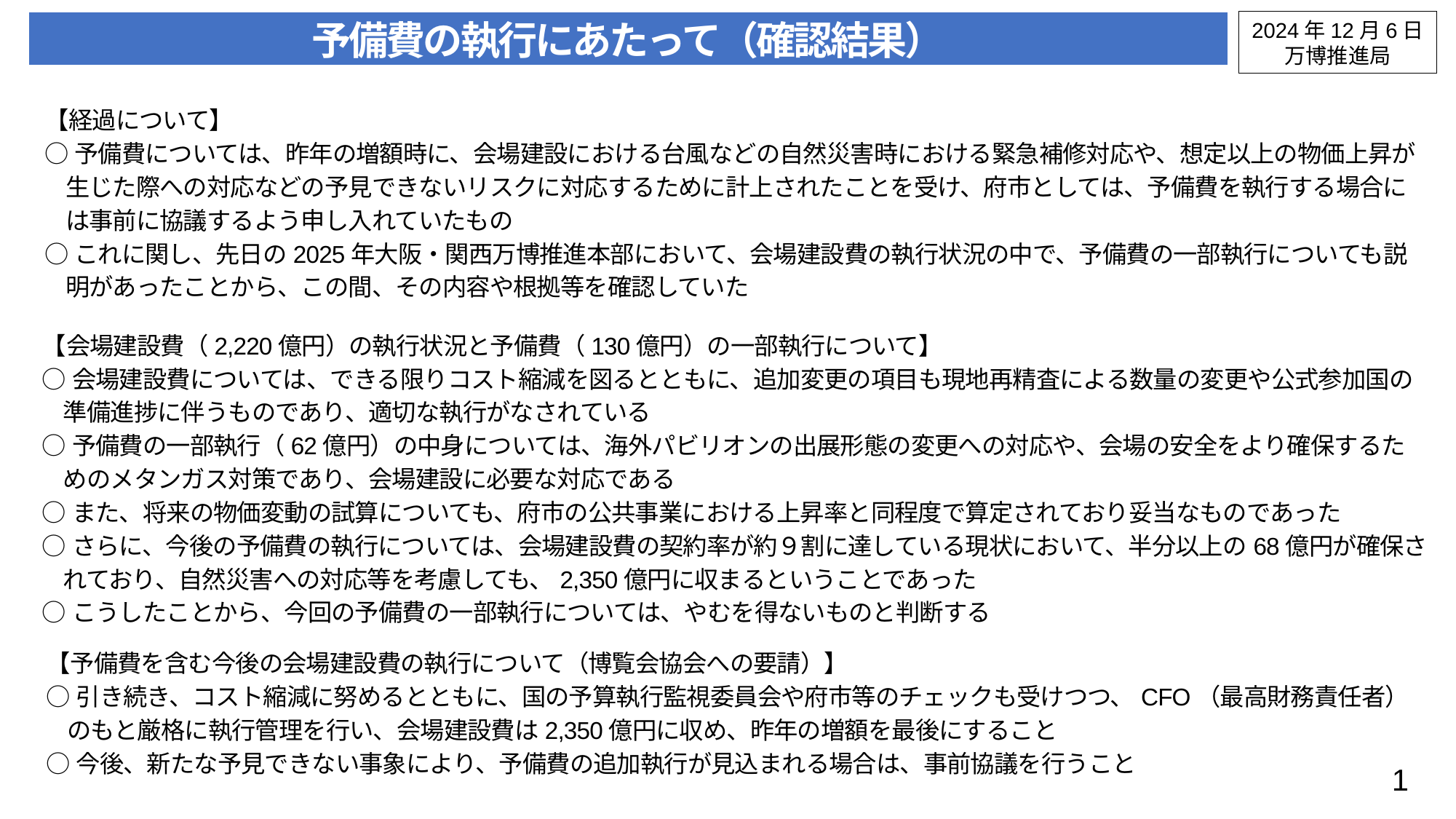

2024年12月6日
万博推進局
予備費の執行にあたって（確認結果）
【経過について】
○予備費については、昨年の増額時に、会場建設における台風などの自然災害時における緊急補修対応や、想定以上の物価上昇が生じた際への対応などの予見できないリスクに対応するために計上されたことを受け、府市としては、予備費を執行する場合には事前に協議するよう申し入れていたもの
○これに関し、先日の2025年大阪・関西万博推進本部において、会場建設費の執行状況の中で、予備費の一部執行についても説明があったことから、この間、その内容や根拠等を確認していた
【会場建設費（2,220億円）の執行状況と予備費（130億円）の一部執行について】
○会場建設費については、できる限りコスト縮減を図るとともに、追加変更の項目も現地再精査による数量の変更や公式参加国の準備進捗に伴うものであり、適切な執行がなされている
○予備費の一部執行（62億円）の中身については、海外パビリオンの出展形態の変更への対応や、会場の安全をより確保するためのメタンガス対策であり、会場建設に必要な対応である
○また、将来の物価変動の試算についても、府市の公共事業における上昇率と同程度で算定されており妥当なものであった
○さらに、今後の予備費の執行については、会場建設費の契約率が約９割に達している現状において、半分以上の68億円が確保されており、自然災害への対応等を考慮しても、2,350億円に収まるということであった
○こうしたことから、今回の予備費の一部執行については、やむを得ないものと判断する
【予備費を含む今後の会場建設費の執行について（博覧会協会への要請）】
○引き続き、コスト縮減に努めるとともに、国の予算執行監視委員会や府市等のチェックも受けつつ、CFO（最高財務責任者）のもと厳格に執行管理を行い、会場建設費は2,350億円に収め、昨年の増額を最後にすること
○今後、新たな予見できない事象により、予備費の追加執行が見込まれる場合は、事前協議を行うこと
1